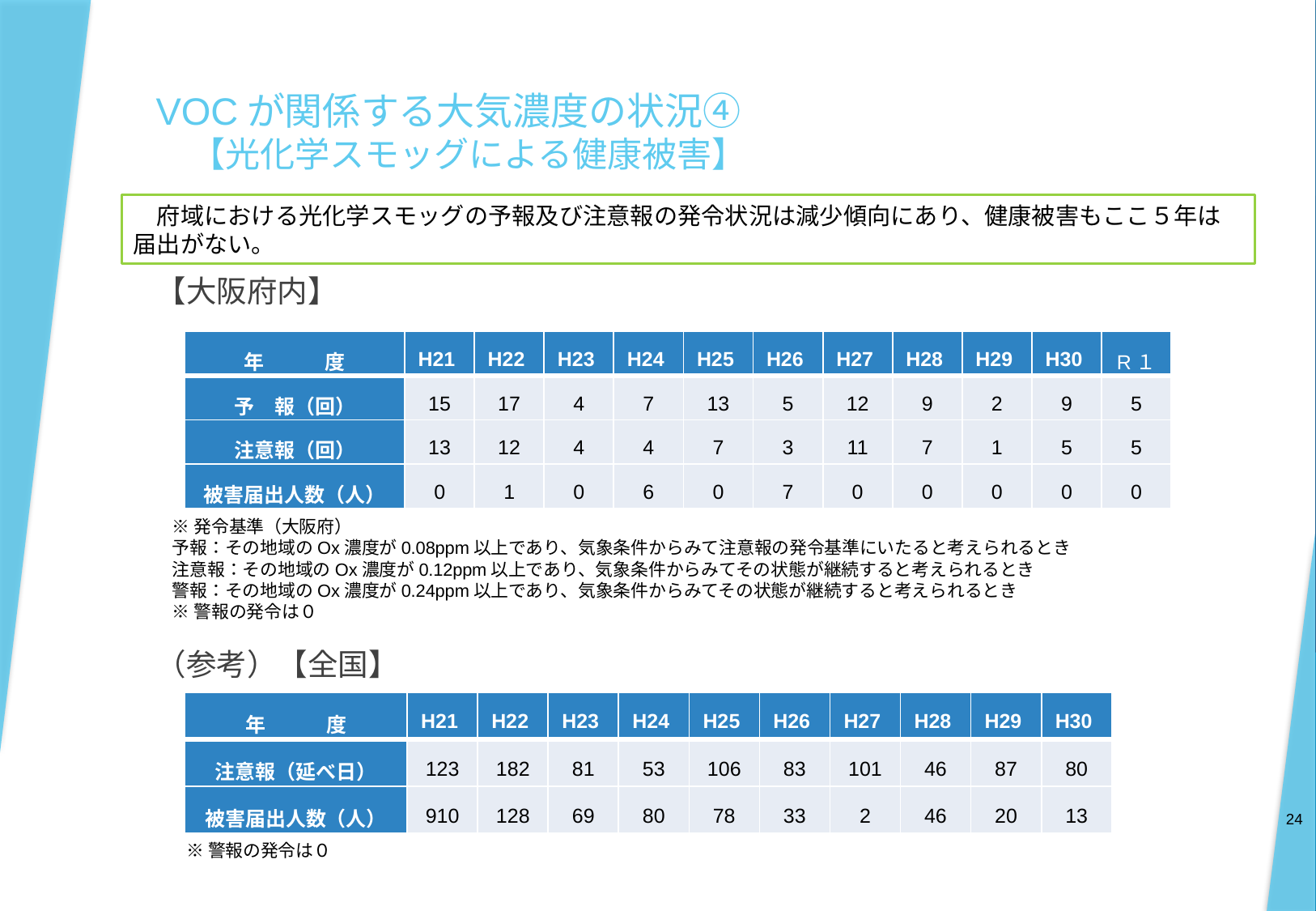

# VOCが関係する大気濃度の状況④ 　【光化学スモッグによる健康被害】
　府域における光化学スモッグの予報及び注意報の発令状況は減少傾向にあり、健康被害もここ５年は届出がない。
【大阪府内】

（参考）【全国】

| 年　　　度 | H21 | H22 | H23 | H24 | H25 | H26 | H27 | H28 | H29 | H30 | R１ |
| --- | --- | --- | --- | --- | --- | --- | --- | --- | --- | --- | --- |
| 予　報（回） | 15 | 17 | 4 | 7 | 13 | 5 | 12 | 9 | 2 | 9 | 5 |
| 注意報（回） | 13 | 12 | 4 | 4 | 7 | 3 | 11 | 7 | 1 | 5 | 5 |
| 被害届出人数（人） | 0 | 1 | 0 | 6 | 0 | 7 | 0 | 0 | 0 | 0 | 0 |
※発令基準（大阪府）
予報：その地域のOx濃度が0.08ppm以上であり、気象条件からみて注意報の発令基準にいたると考えられるとき
注意報：その地域のOx濃度が0.12ppm以上であり、気象条件からみてその状態が継続すると考えられるとき
警報：その地域のOx濃度が0.24ppm以上であり、気象条件からみてその状態が継続すると考えられるとき
※警報の発令は０

| 年　　　度 | H21 | H22 | H23 | H24 | H25 | H26 | H27 | H28 | H29 | H30 |
| --- | --- | --- | --- | --- | --- | --- | --- | --- | --- | --- |
| 注意報（延べ日） | 123 | 182 | 81 | 53 | 106 | 83 | 101 | 46 | 87 | 80 |
| 被害届出人数（人） | 910 | 128 | 69 | 80 | 78 | 33 | 2 | 46 | 20 | 13 |
24
※警報の発令は０